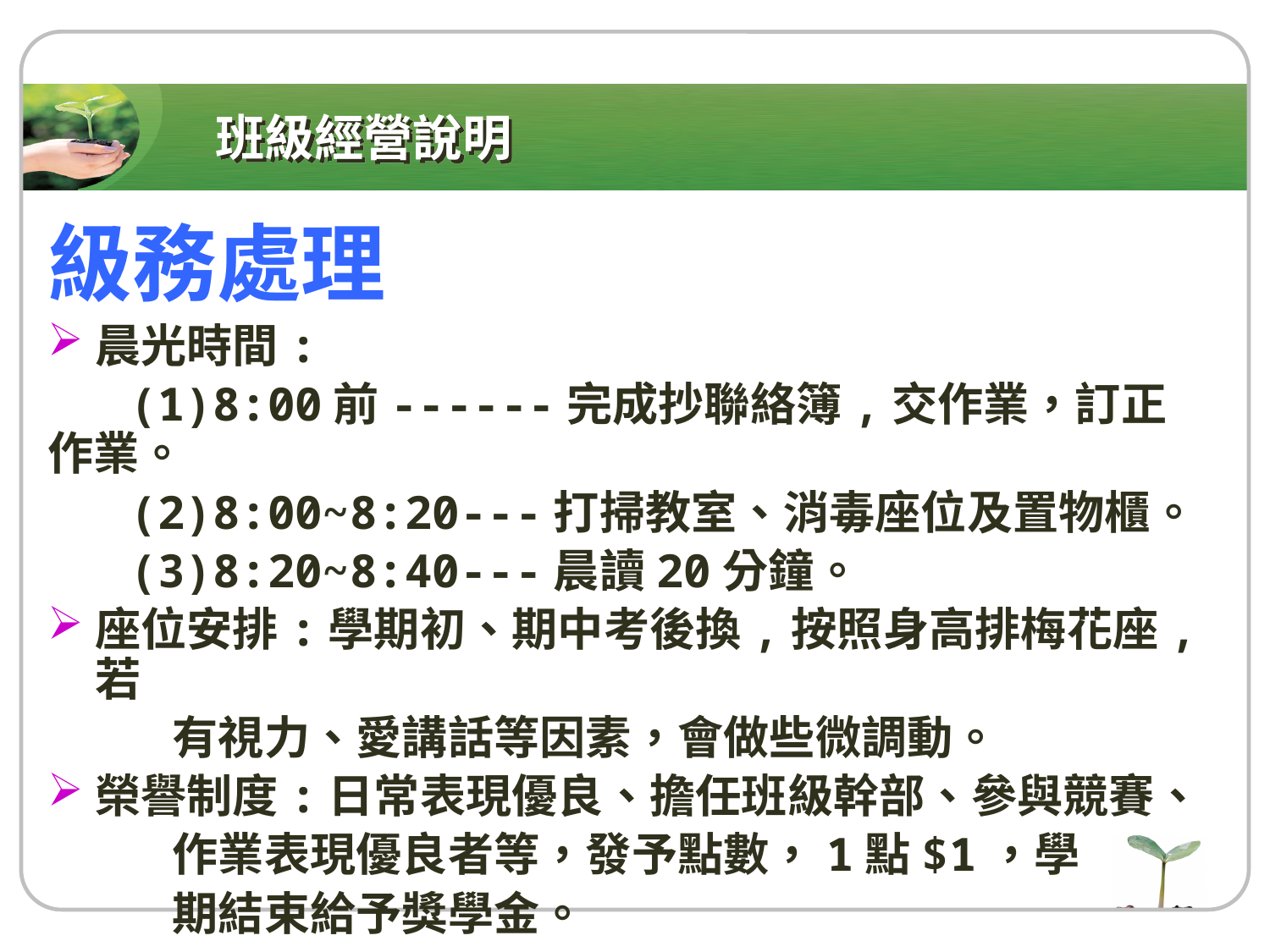

# 班級經營說明
級務處理
晨光時間:
   (1)8:00前------完成抄聯絡簿,交作業，訂正作業。
   (2)8:00~8:20---打掃教室、消毒座位及置物櫃。
   (3)8:20~8:40---晨讀20分鐘。
座位安排:學期初、期中考後換,按照身高排梅花座,若
           有視力、愛講話等因素，會做些微調動。
榮譽制度:日常表現優良、擔任班級幹部、參與競賽、
           作業表現優良者等，發予點數，1點$1，學
           期結束給予獎學金。